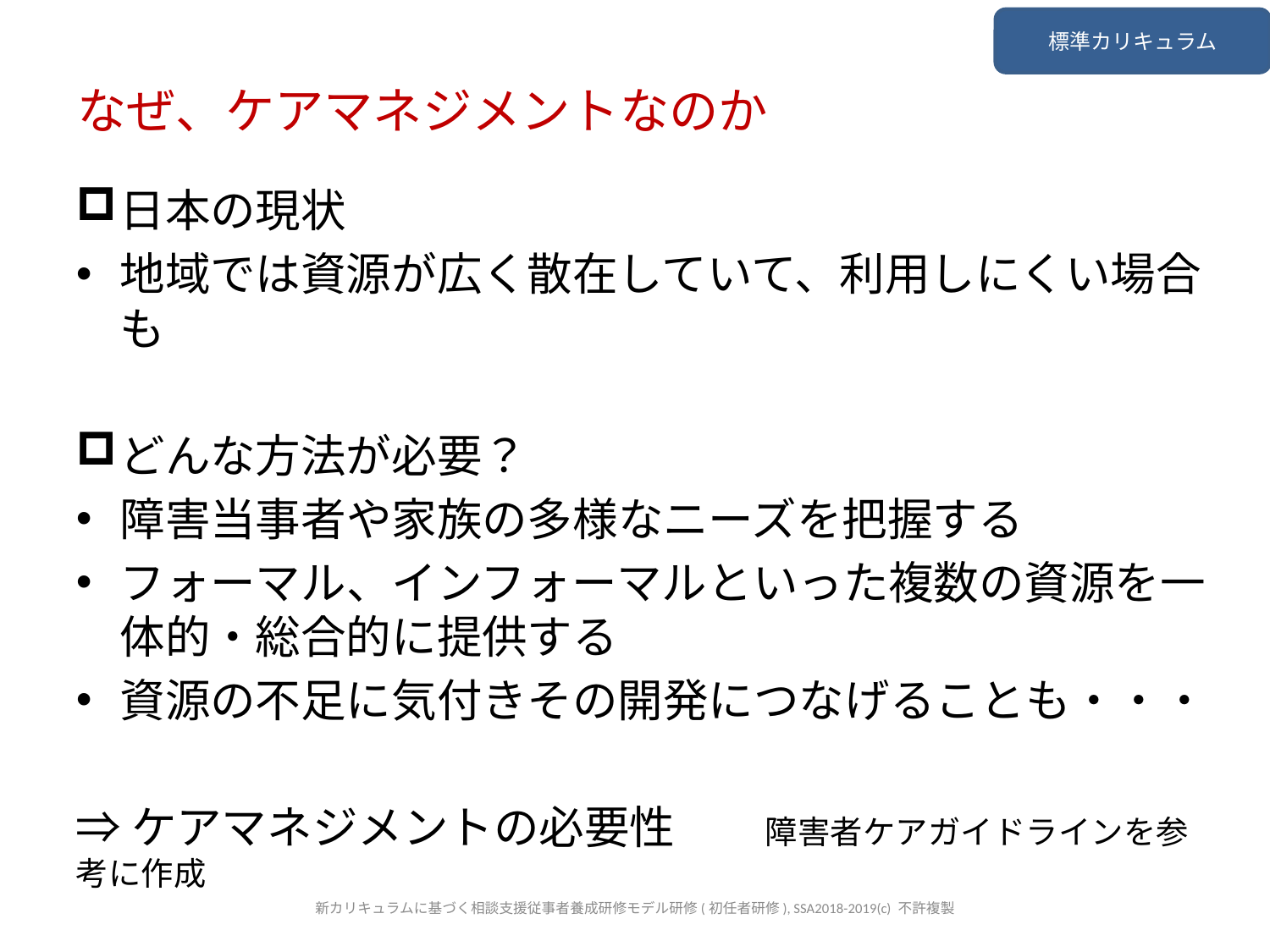

標準カリキュラム
なぜ、ケアマネジメントなのか
日本の現状
地域では資源が広く散在していて、利用しにくい場合も

どんな方法が必要？
障害当事者や家族の多様なニーズを把握する
フォーマル、インフォーマルといった複数の資源を一体的・総合的に提供する
資源の不足に気付きその開発につなげることも・・・

⇒ケアマネジメントの必要性　　障害者ケアガイドラインを参考に作成
新カリキュラムに基づく相談支援従事者養成研修モデル研修(初任者研修), SSA2018-2019(c) 不許複製